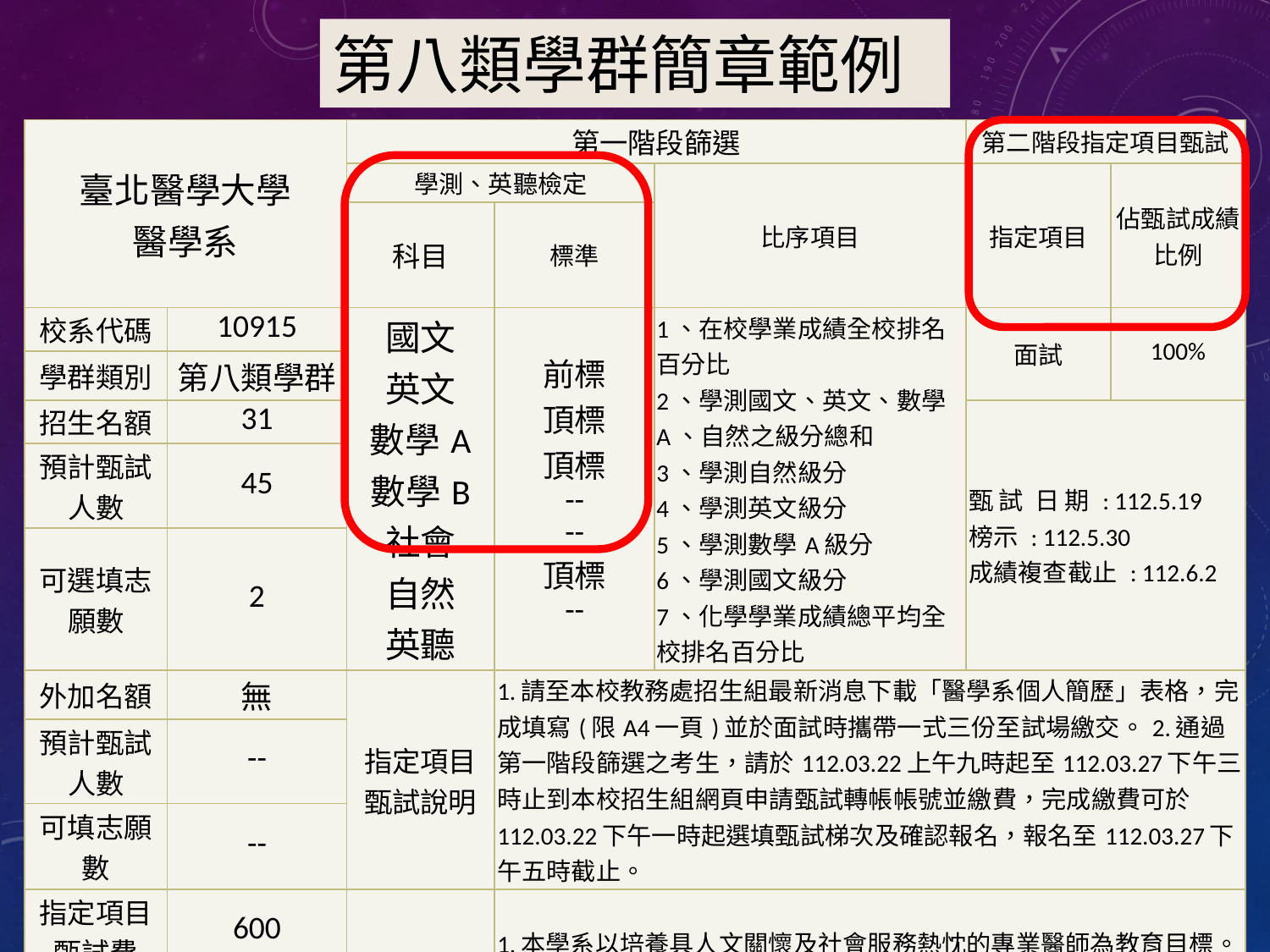

第八類學群簡章範例
| 臺北醫學大學 醫學系 |  | 第一階段篩選 |  |  | 第二階段指定項目甄試 |  |
| --- | --- | --- | --- | --- | --- | --- |
|  |  | 學測、英聽檢定 |  | 比序項目 | 指定項目 | 佔甄試成績比例 |
|  |  | 科目 | 標準 |  |  |  |
| 校系代碼 | 10915 | 國文 英文 數學A 數學B 社會 自然 英聽 | 前標 頂標 頂標 -- -- 頂標 -- | 1、在校學業成績全校排名百分比 2、學測國文、英文、數學A、自然之級分總和 3、學測自然級分 4、學測英文級分 5、學測數學A級分 6、學測國文級分 7、化學學業成績總平均全校排名百分比 | 面試 | 100% |
| 學群類別 | 第八類學群 |  |  |  |  |  |
| 招生名額 | 31 |  |  |  | 甄 試  日 期 : 112.5.19 榜示 : 112.5.30 成績複查截止 : 112.6.2 |  |
| 預計甄試人數 | 45 |  |  |  |  |  |
| 可選填志願數 | 2 |  |  |  |  |  |
| 外加名額 | 無 | 指定項目 甄試說明 | 1.請至本校教務處招生組最新消息下載「醫學系個人簡歷」表格，完成填寫(限A4一頁)並於面試時攜帶一式三份至試場繳交。2.通過第一階段篩選之考生，請於112.03.22上午九時起至112.03.27下午三時止到本校招生組網頁申請甄試轉帳帳號並繳費，完成繳費可於112.03.22下午一時起選填甄試梯次及確認報名，報名至112.03.27下午五時截止。 |  |  |  |
| 預計甄試人數 | -- |  |  |  |  |  |
| 可填志願數 | -- |  |  |  |  |  |
| 指定項目甄試費 | 600 | 備註 | 1.本學系以培養具人文關懷及社會服務熱忱的專業醫師為教育目標。2.甄試總成績同分參酌順序以面試成績中之習醫適性、思辨溝通及綜整能力與素養成績順序評比，分數較高者優先錄取。3.本學系聯絡電話：(02)2736-1661分機3111。4.學系網址：http://medschool.tmu.edu.tw。 |  |  |  |
| 寄發(公告)指定項目甄試通知 | -- |  |  |  |  |  |